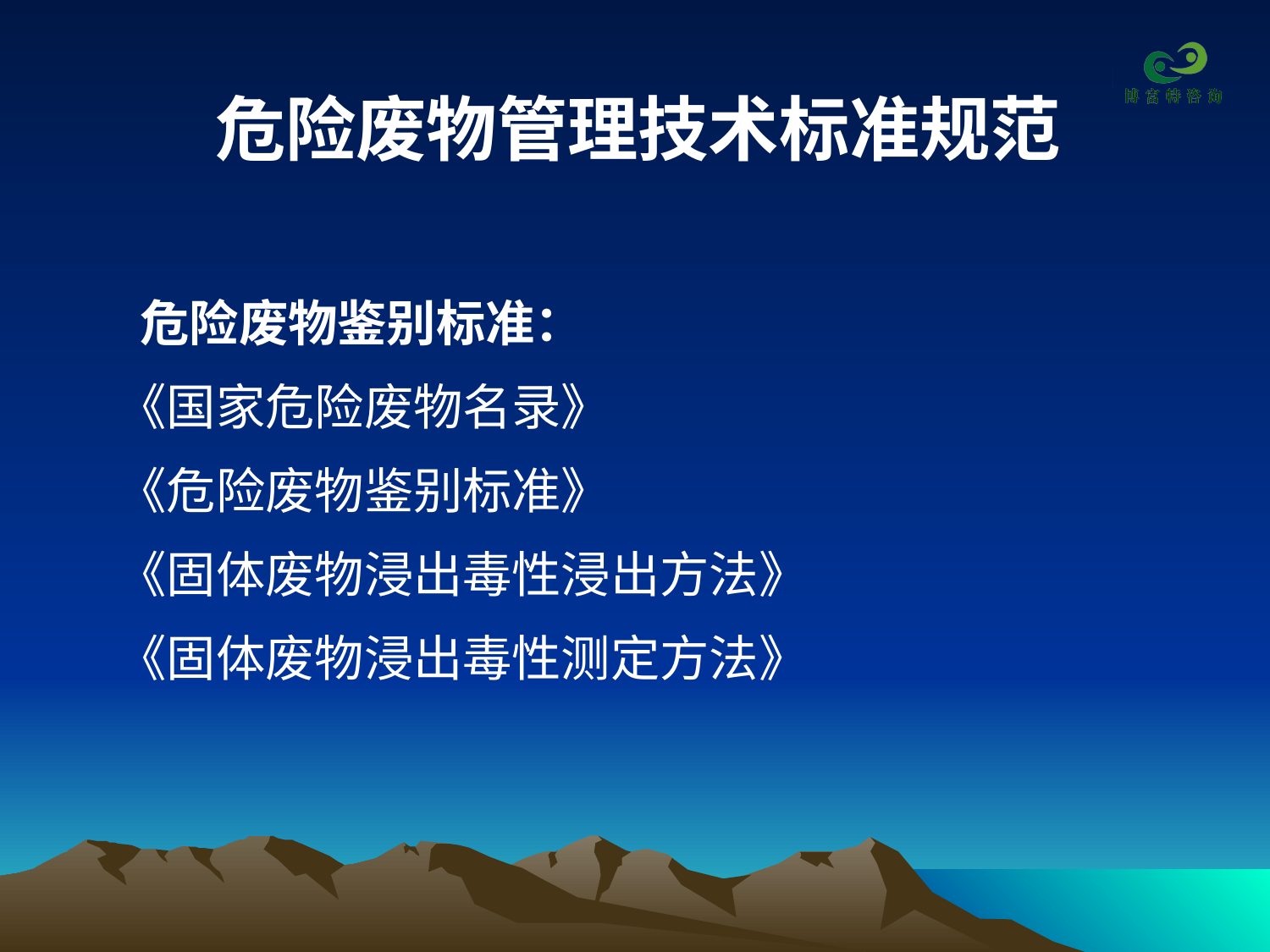

危险废物管理技术标准规范
 危险废物鉴别标准：
《国家危险废物名录》
《危险废物鉴别标准》
《固体废物浸出毒性浸出方法》
《固体废物浸出毒性测定方法》